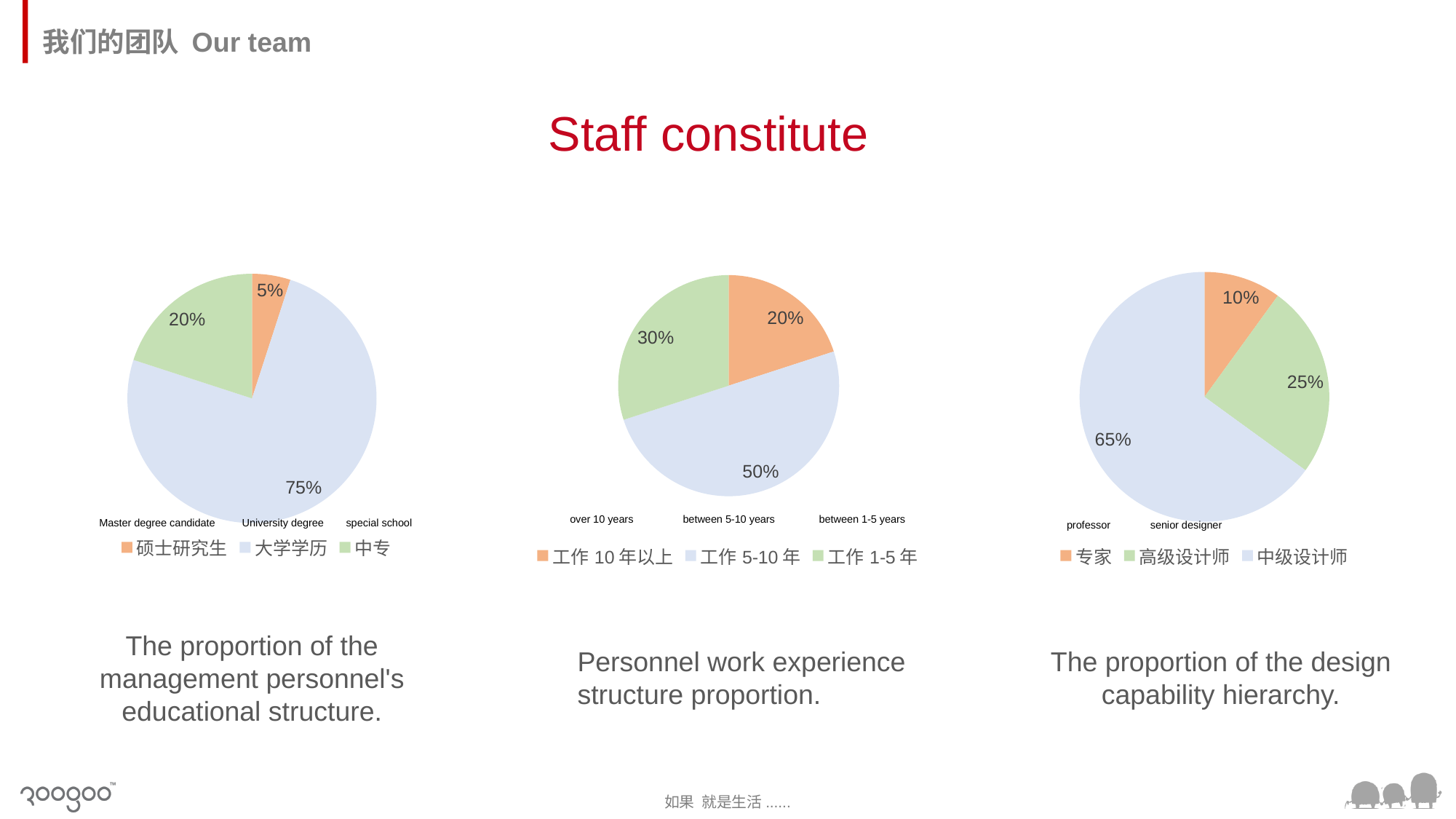

我们的团队 Our team
Staff constitute

### Chart

| Category |  |
|---|---|
| 硕士研究生 | 0.05 |
| 大学学历 | 0.75 |
| 中专 | 0.2 |

### Chart

| Category |  |
|---|---|
| 工作10年以上 | 0.2 |
| 工作5-10年 | 0.5 |
| 工作1-5年 | 0.3 |

### Chart

| Category |  |
|---|---|
| 专家 | 0.1 |
| 高级设计师 | 0.25 |
| 中级设计师 | 0.65 |
over 10 years
between 5-10 years
between 1-5 years
Master degree candidate
University degree
special school
professor
senior designer
The proportion of the management personnel's educational structure.
Personnel work experience structure proportion.
The proportion of the design capability hierarchy.